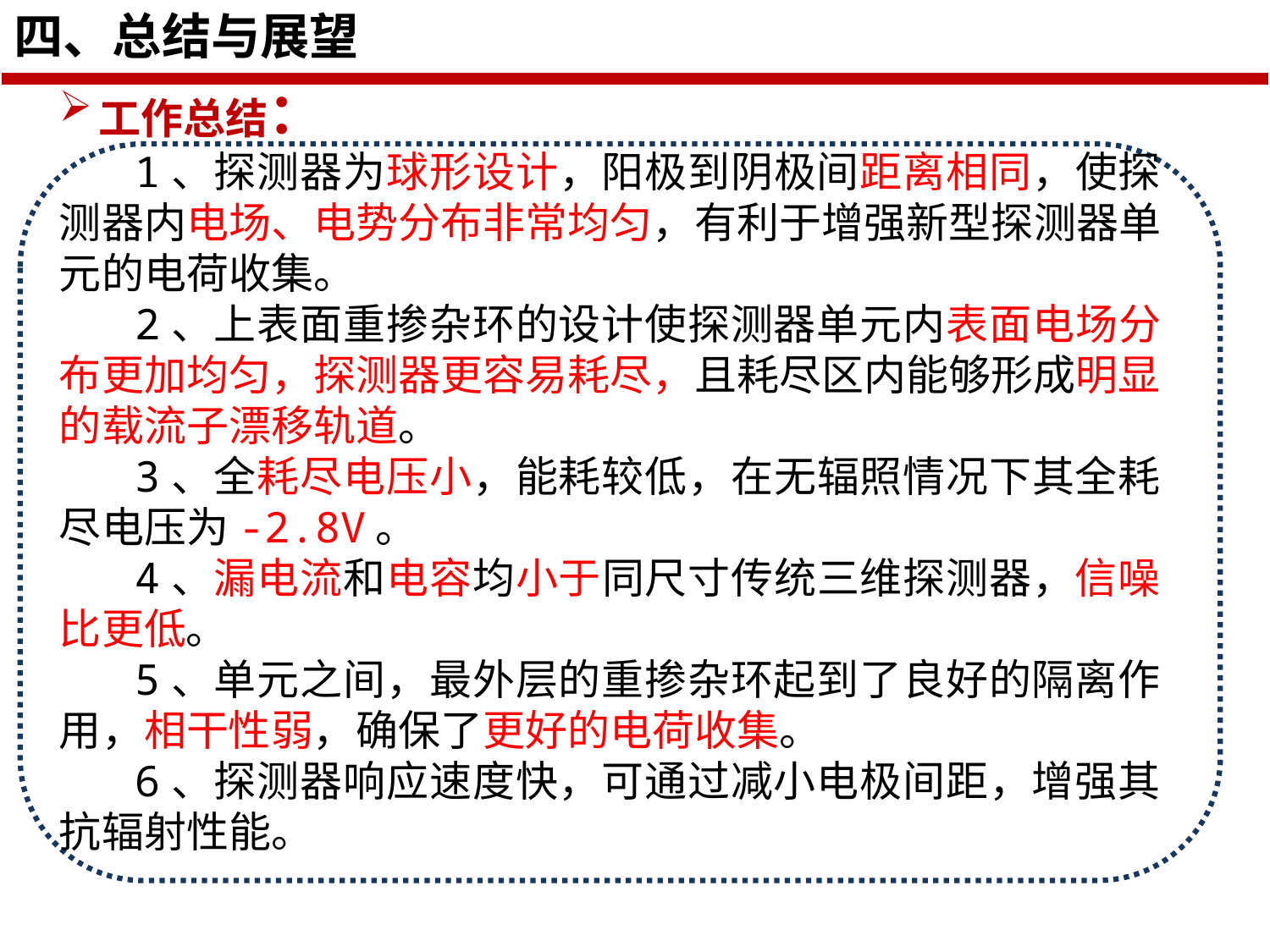

四、总结与展望

工作总结：
 1、探测器为球形设计，阳极到阴极间距离相同，使探测器内电场、电势分布非常均匀，有利于增强新型探测器单元的电荷收集。
 2、上表面重掺杂环的设计使探测器单元内表面电场分布更加均匀，探测器更容易耗尽，且耗尽区内能够形成明显的载流子漂移轨道。
 3、全耗尽电压小，能耗较低，在无辐照情况下其全耗尽电压为-2.8V。
 4、漏电流和电容均小于同尺寸传统三维探测器，信噪比更低。
 5、单元之间，最外层的重掺杂环起到了良好的隔离作用，相干性弱，确保了更好的电荷收集。
 6、探测器响应速度快，可通过减小电极间距，增强其抗辐射性能。